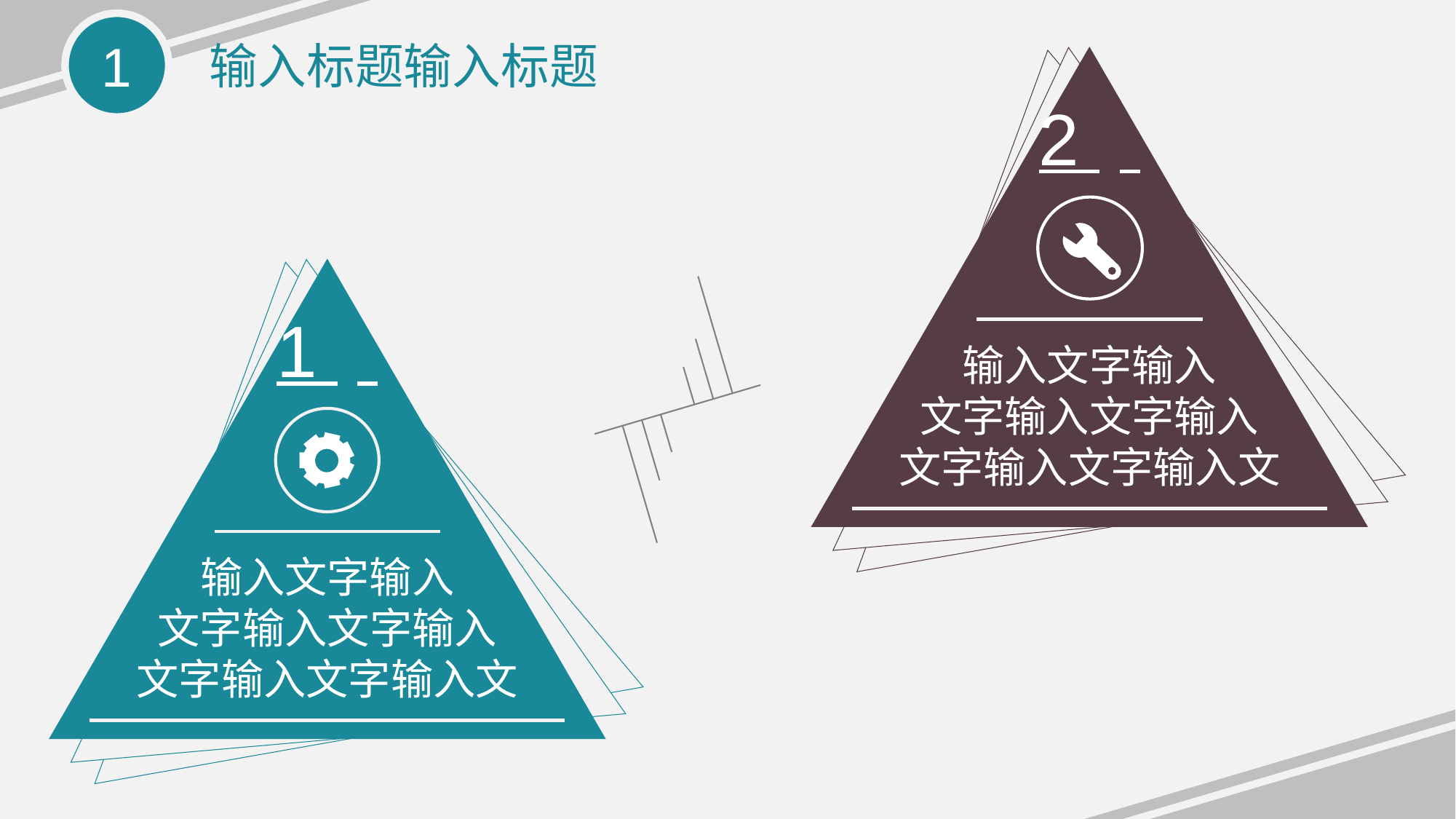

输入标题输入标题

2

输入文字输入
文字输入文字输入
文字输入文字输入文

1

输入文字输入
文字输入文字输入
文字输入文字输入文